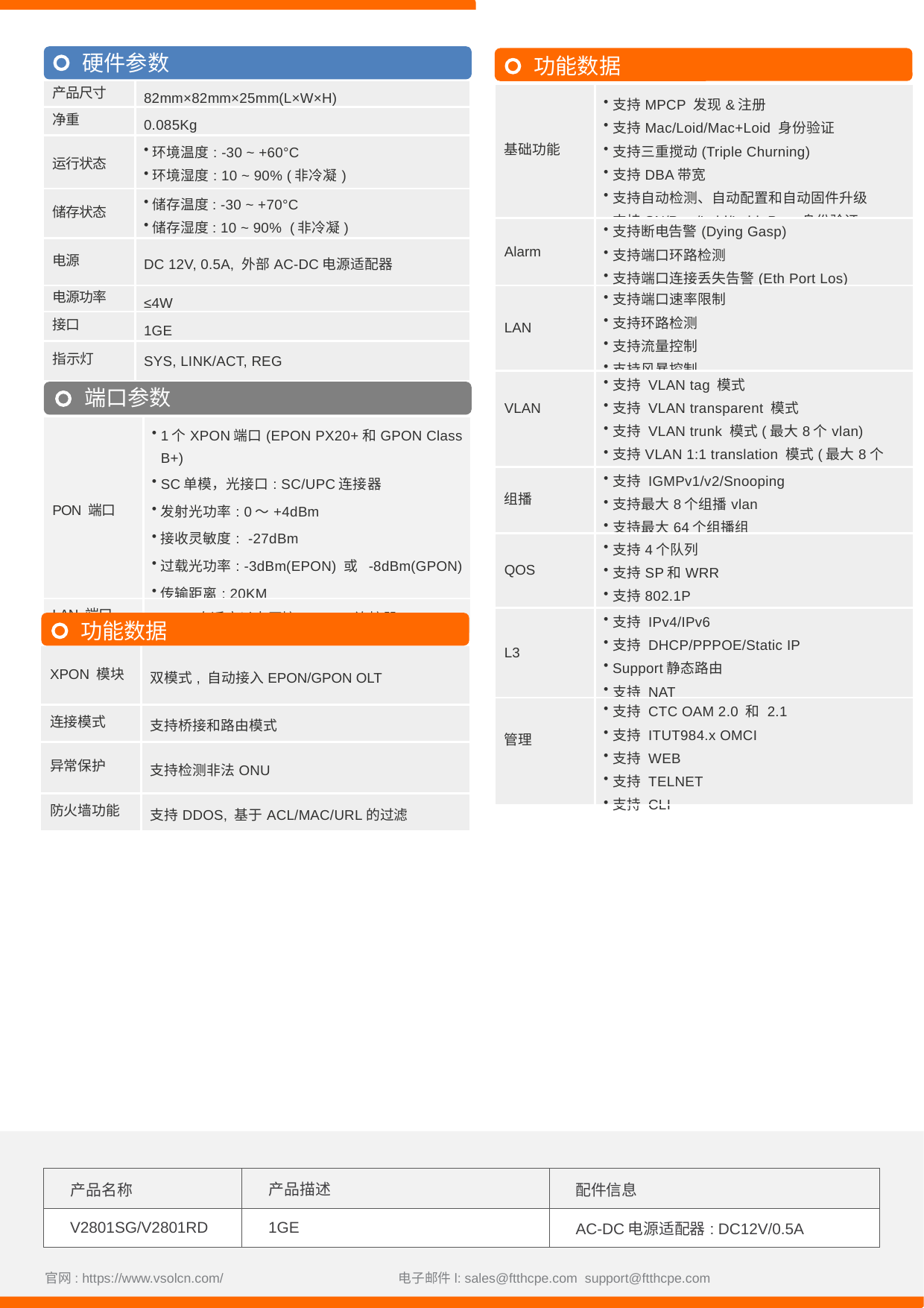

硬件参数

功能数据

| 产品尺寸 | 82mm×82mm×25mm(L×W×H) |
| --- | --- |
| 净重 | 0.085Kg |
| 运行状态 | 环境温度: -30 ~ +60°C 环境湿度: 10 ~ 90% (非冷凝) |
| 储存状态 | 储存温度: -30 ~ +70°C 储存湿度: 10 ~ 90% (非冷凝) |
| 电源 | DC 12V, 0.5A, 外部AC-DC电源适配器 |
| 电源功率 | ≤4W |
| 接口 | 1GE |
| 指示灯 | SYS, LINK/ACT, REG |
| 基础功能 | 支持MPCP 发现&注册 支持Mac/Loid/Mac+Loid 身份验证 支持三重搅动(Triple Churning) 支持DBA带宽 支持自动检测、自动配置和自动固件升级 支持SN/Psw/Loid/Loid+Psw 身份验证 |
| --- | --- |
| Alarm | 支持断电告警(Dying Gasp) 支持端口环路检测 支持端口连接丢失告警(Eth Port Los) |
| LAN | 支持端口速率限制 支持环路检测 支持流量控制 支持风暴控制 |
| VLAN | 支持 VLAN tag 模式 支持 VLAN transparent 模式 支持 VLAN trunk 模式(最大8个vlan) 支持VLAN 1:1 translation 模式(最大8个vlan) |
| 组播 | 支持 IGMPv1/v2/Snooping 支持最大8个组播vlan 支持最大64个组播组 |
| QOS | 支持4个队列 支持SP和WRR 支持802.1P |
| L3 | 支持 IPv4/IPv6 支持 DHCP/PPPOE/Static IP Support静态路由 支持 NAT |
| 管理 | 支持 CTC OAM 2.0 和 2.1 支持 ITUT984.x OMCI 支持 WEB 支持 TELNET 支持 CLI |
端口参数

| PON 端口 | 1个XPON端口(EPON PX20+和GPON Class B+) SC单模，光接口: SC/UPC连接器 发射光功率: 0～+4dBm 接收灵敏度: -27dBm 过载光功率: -3dBm(EPON) 或 -8dBm(GPON) 传输距离: 20KM 光波波长: 上行 1310nm, 下行 1490nm |
| --- | --- |
| LAN 端口 | 1\*GE, 自适应以太网接口,RJ45连接器 |
功能数据

| XPON 模块 | 双模式, 自动接入EPON/GPON OLT |
| --- | --- |
| 连接模式 | 支持桥接和路由模式 |
| 异常保护 | 支持检测非法ONU |
| 防火墙功能 | 支持DDOS, 基于ACL/MAC/URL的过滤 |
| 产品名称 | 产品描述 | 配件信息 |
| --- | --- | --- |
| V2801SG/V2801RD | 1GE | AC-DC电源适配器: DC12V/0.5A |
官网: https://www.vsolcn.com/                                              电子邮件l: sales@ftthcpe.com  support@ftthcpe.com